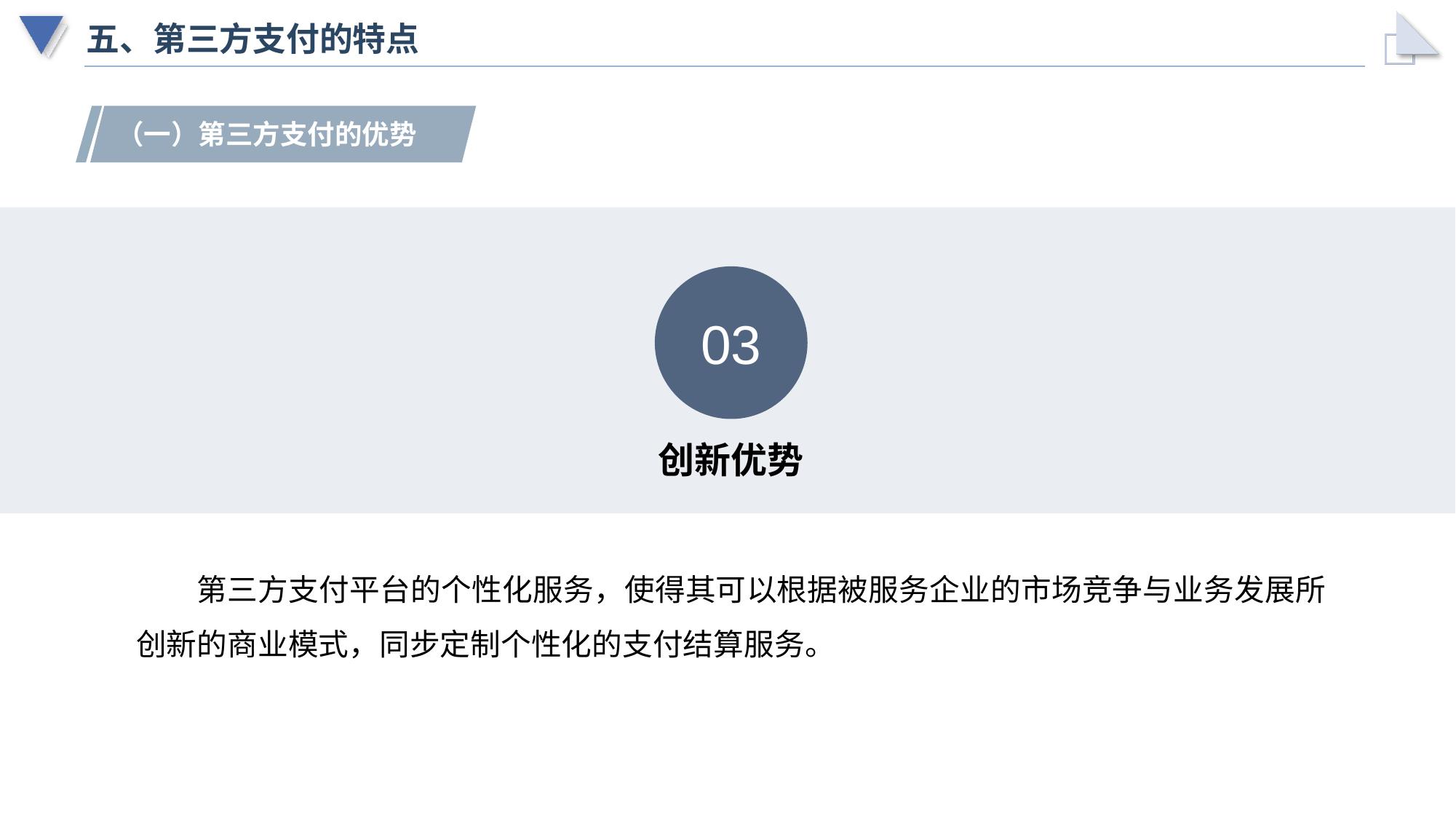

# 五、第三方支付的特点

（一）第三方支付的优势

03
创新优势
第三方支付平台的个性化服务，使得其可以根据被服务企业的市场竞争与业务发展所创新的商业模式，同步定制个性化的支付结算服务。